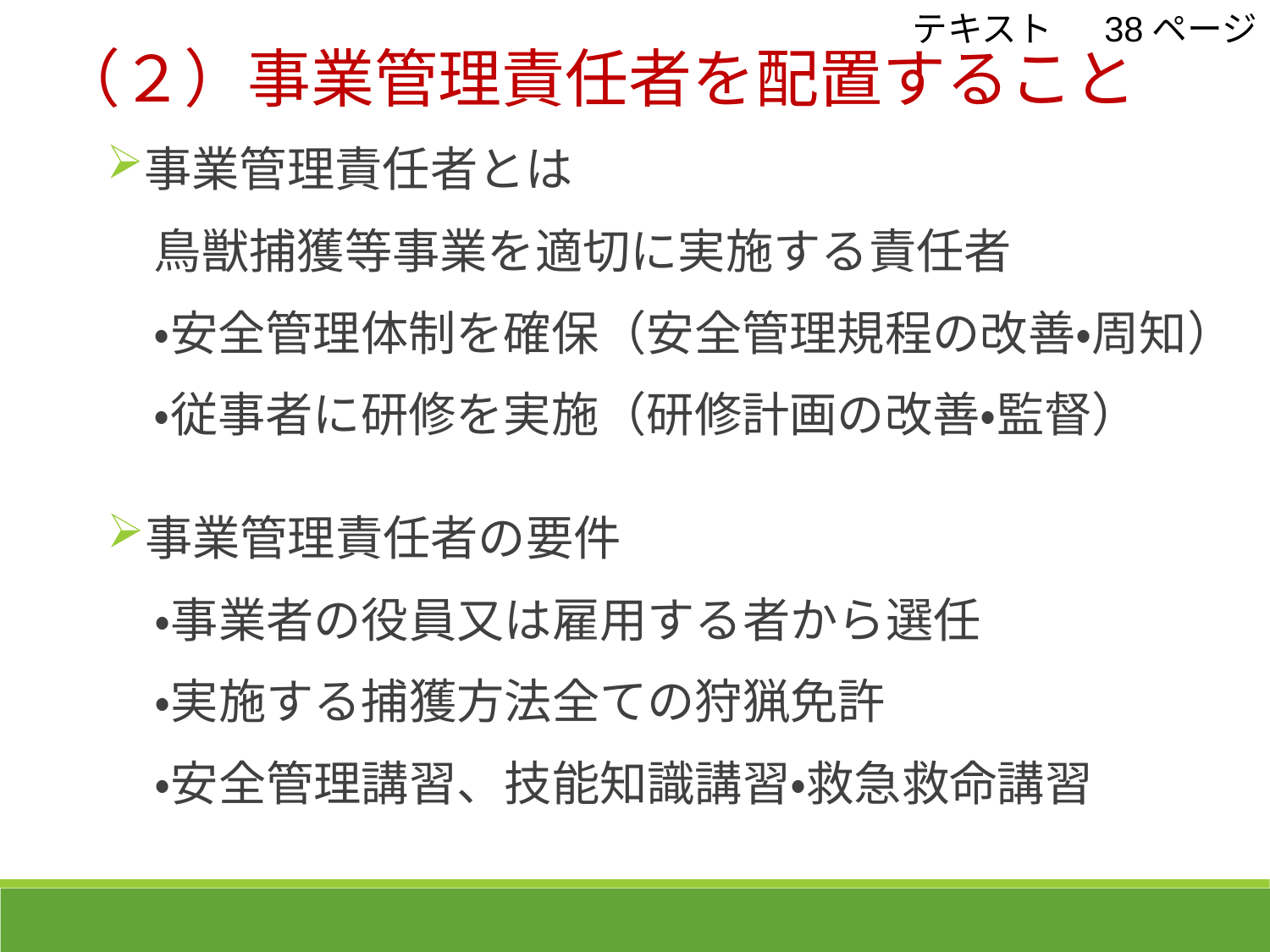

テキスト　 38ページ
（２）事業管理責任者を配置すること
事業管理責任者とは
　鳥獣捕獲等事業を適切に実施する責任者
　・安全管理体制を確保（安全管理規程の改善・周知）
　・従事者に研修を実施（研修計画の改善・監督）

事業管理責任者の要件
　・事業者の役員又は雇用する者から選任
　・実施する捕獲方法全ての狩猟免許
　・安全管理講習、技能知識講習・救急救命講習